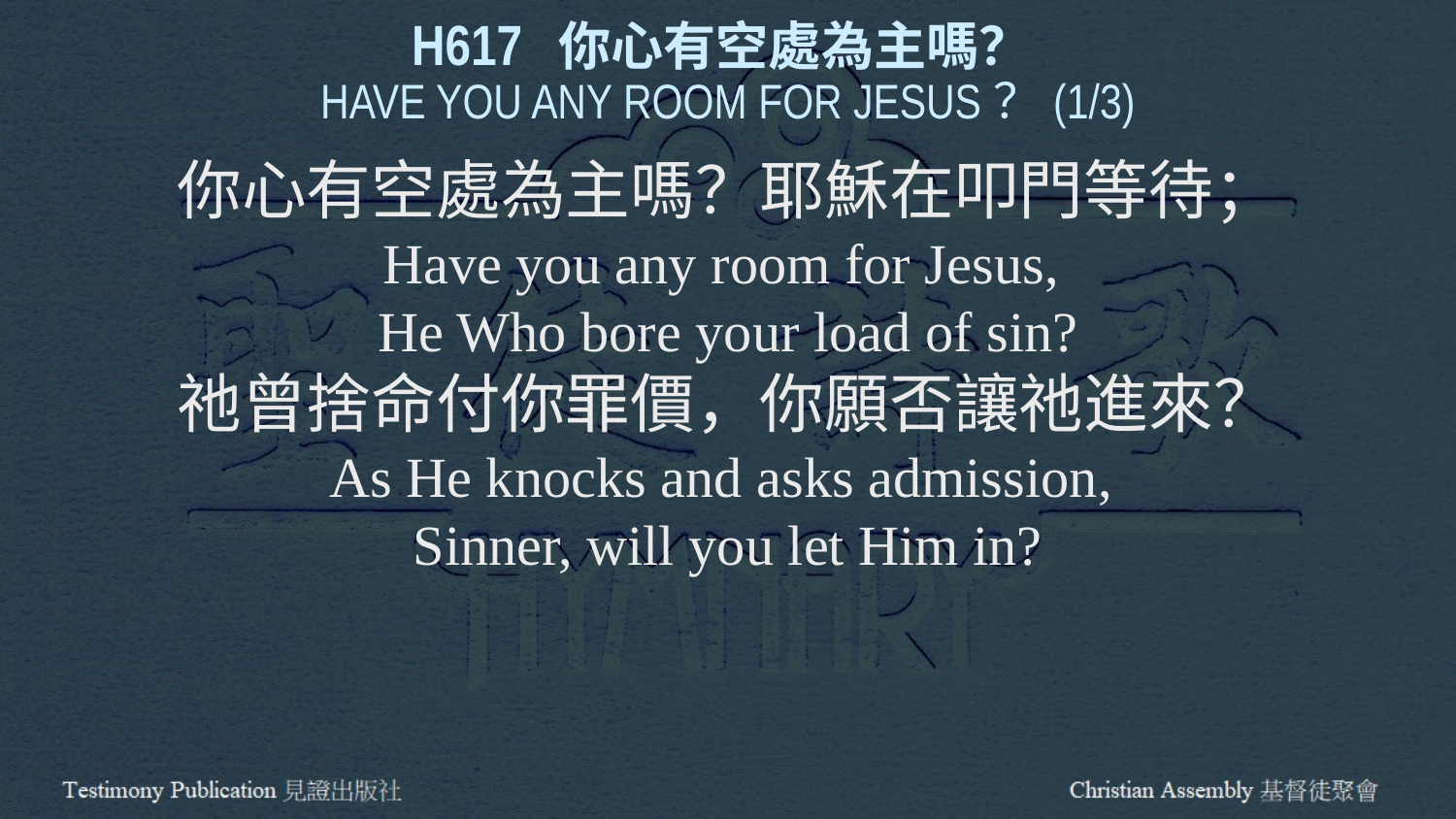

H617  你心有空處為主嗎？
HAVE YOU ANY ROOM FOR JESUS？(1/3)
你心有空處為主嗎？耶穌在叩門等待；
Have you any room for Jesus,
He Who bore your load of sin?
祂曾捨命付你罪價，你願否讓祂進來？
As He knocks and asks admission,
Sinner, will you let Him in?